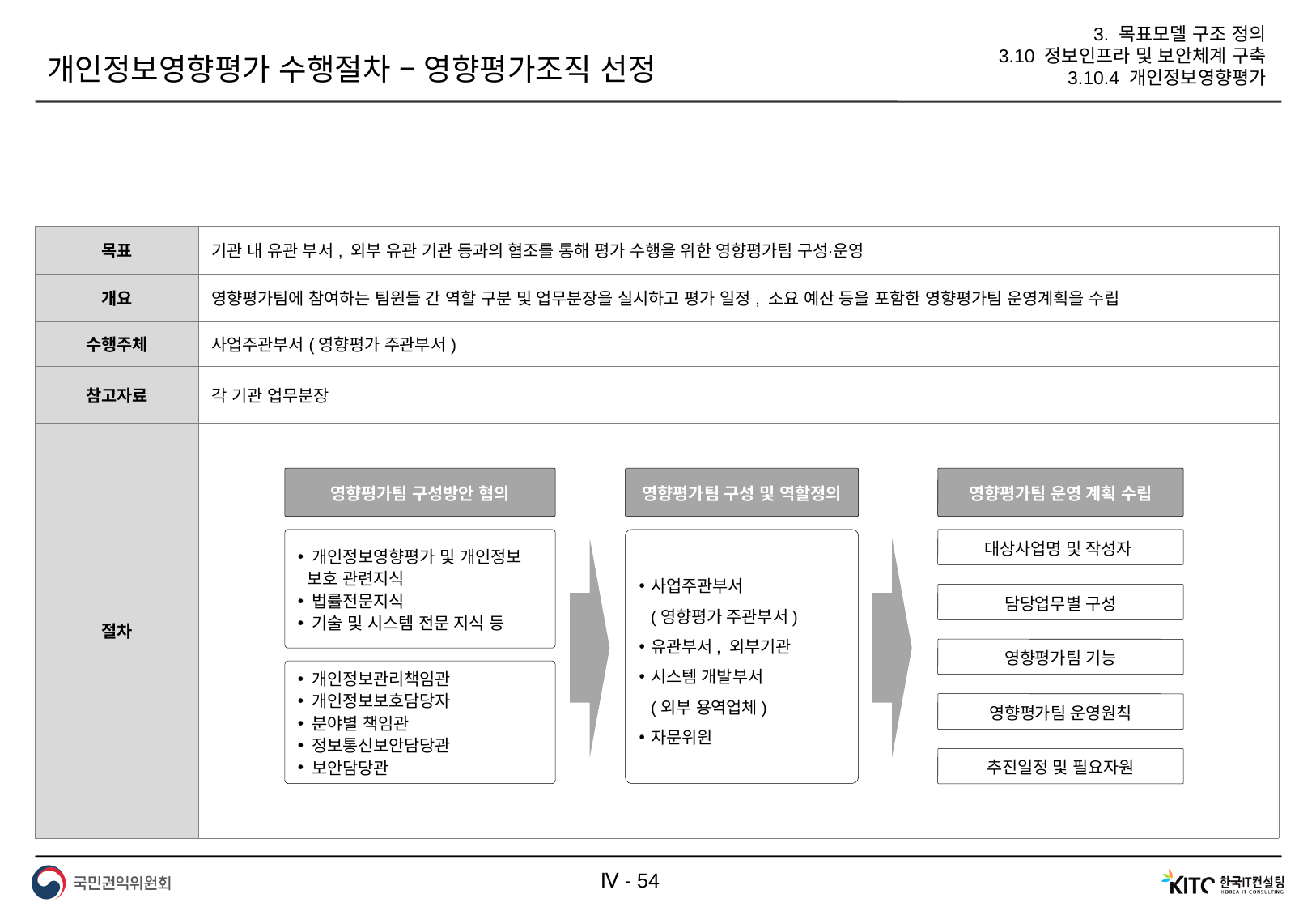

3. 목표모델 구조 정의
3.10 정보인프라 및 보안체계 구축
3.10.4 개인정보영향평가
개인정보영향평가 수행절차 – 영향평가조직 선정
| 목표 | 기관 내 유관 부서, 외부 유관 기관 등과의 협조를 통해 평가 수행을 위한 영향평가팀 구성∙운영 |
| --- | --- |
| 개요 | 영향평가팀에 참여하는 팀원들 간 역할 구분 및 업무분장을 실시하고 평가 일정, 소요 예산 등을 포함한 영향평가팀 운영계획을 수립 |
| 수행주체 | 사업주관부서(영향평가 주관부서) |
| 참고자료 | 각 기관 업무분장 |
| 절차 |  |
영향평가팀 구성방안 협의
영향평가팀 구성 및 역할정의
영향평가팀 운영 계획 수립
 개인정보영향평가 및 개인정보
  보호 관련지식
 법률전문지식
 기술 및 시스템 전문 지식 등
사업주관부서
(영향평가 주관부서)
유관부서, 외부기관
시스템 개발부서
(외부 용역업체)
자문위원
대상사업명 및 작성자

담당업무별 구성
영향평가팀 기능
 개인정보관리책임관
 개인정보보호담당자
 분야별 책임관
 정보통신보안담당관
 보안담당관
영향평가팀 운영원칙
추진일정 및 필요자원